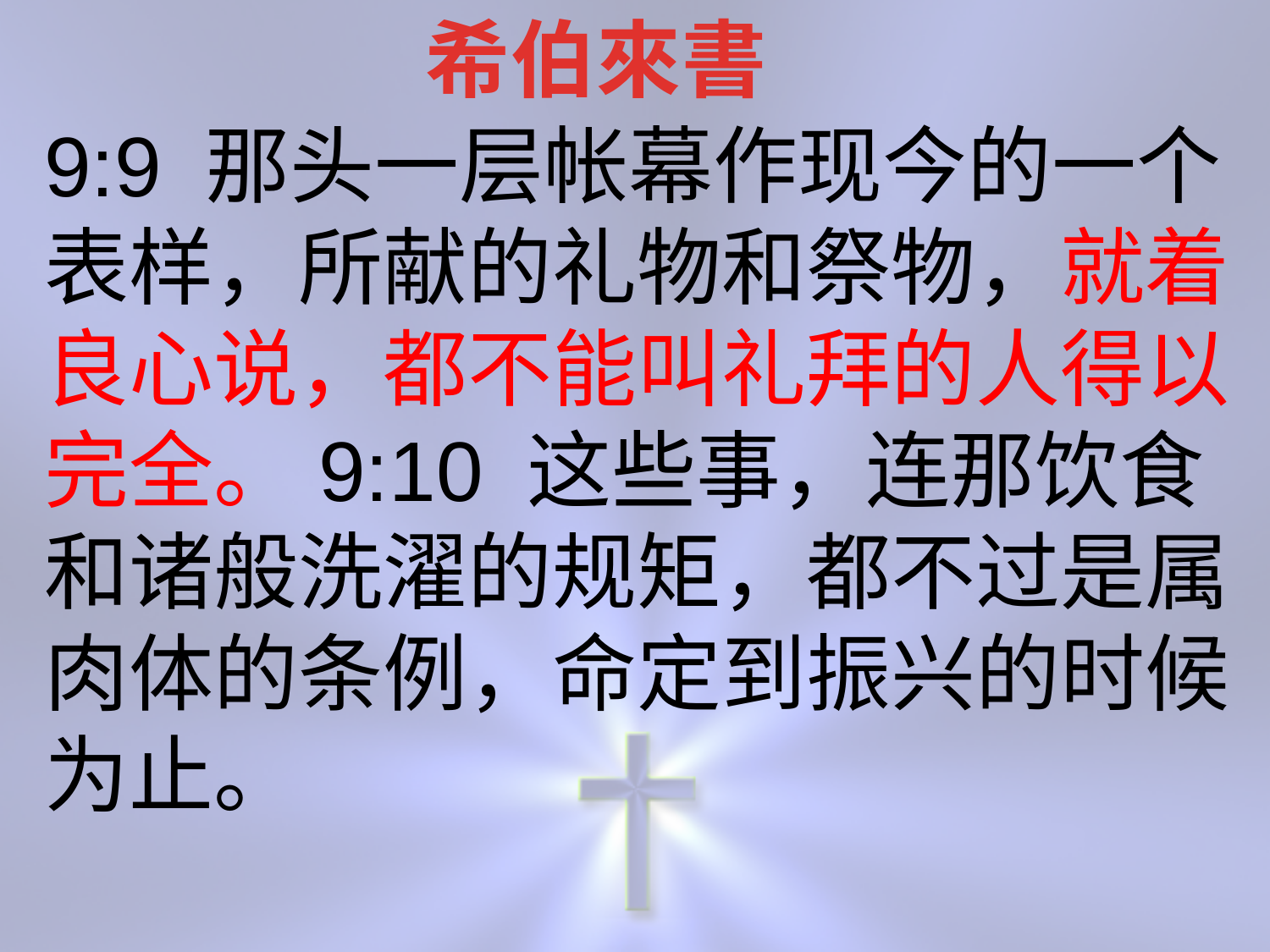

希伯來書
9:9 那头一层帐幕作现今的一个表样，所献的礼物和祭物，就着良心说，都不能叫礼拜的人得以完全。9:10 这些事，连那饮食和诸般洗濯的规矩，都不过是属肉体的条例，命定到振兴的时候为止。